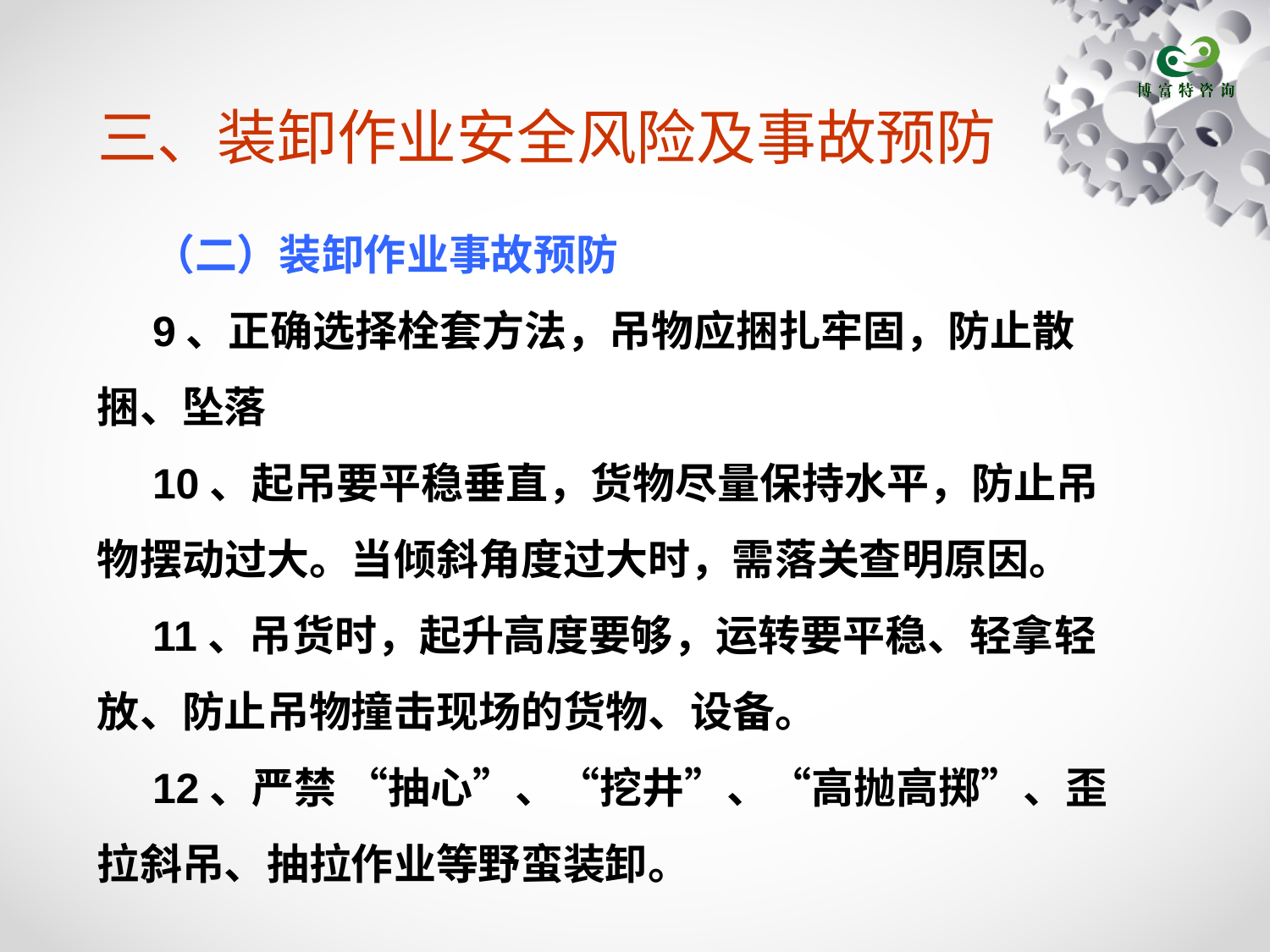

# 三、装卸作业安全风险及事故预防
（二）装卸作业事故预防
9、正确选择栓套方法，吊物应捆扎牢固，防止散捆、坠落
10、起吊要平稳垂直，货物尽量保持水平，防止吊物摆动过大。当倾斜角度过大时，需落关查明原因。
11、吊货时，起升高度要够，运转要平稳、轻拿轻放、防止吊物撞击现场的货物、设备。
12、严禁 “抽心”、“挖井”、“高抛高掷”、歪拉斜吊、抽拉作业等野蛮装卸。